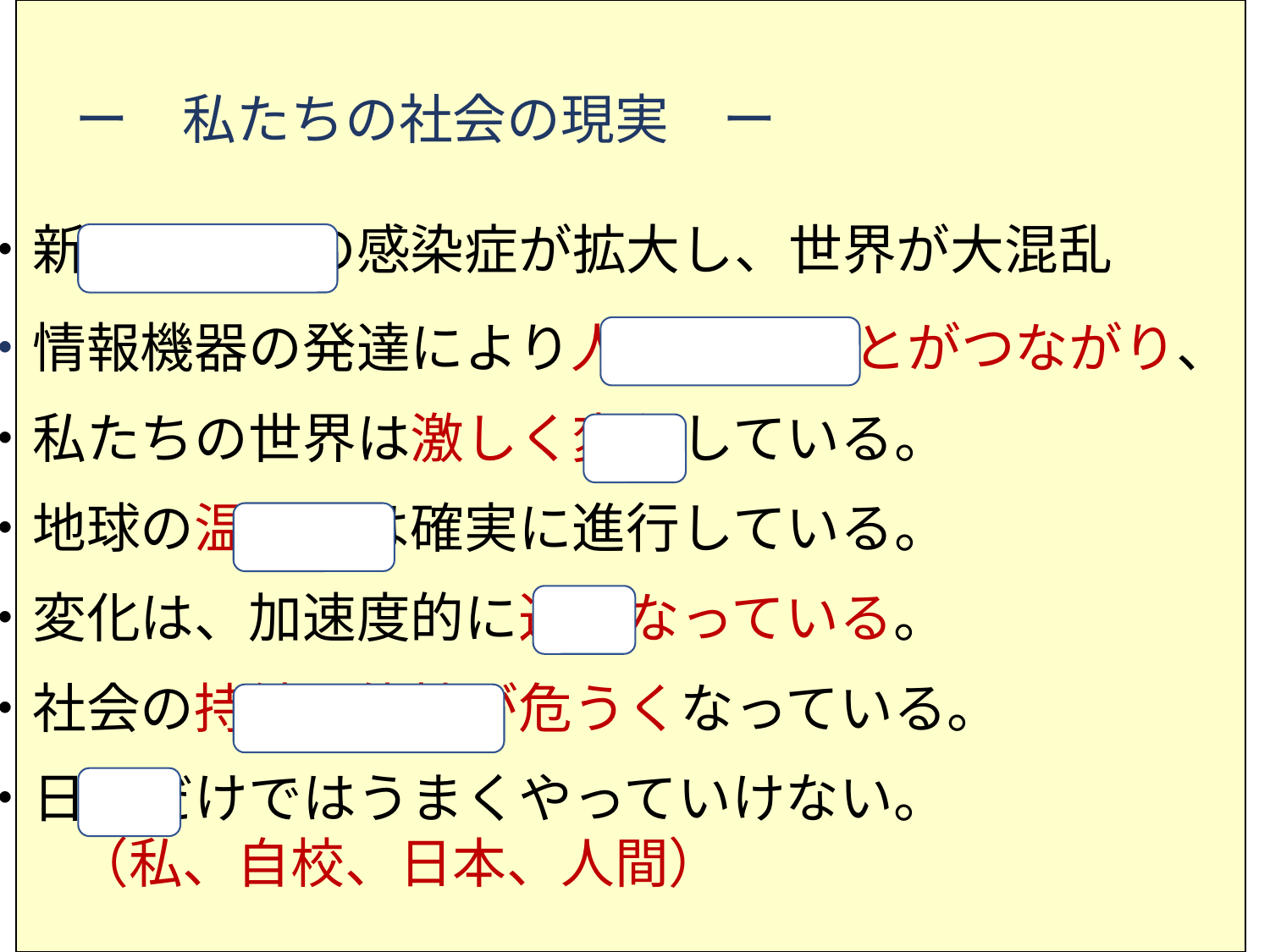

ー　私たちの社会の現実　ー

・新型コロナの感染症が拡大し、世界が大混乱

・情報機器の発達により人類とＡＩ とがつながり、

・私たちの世界は激しく変化している。

・地球の温暖化は確実に進行している。

・変化は、加速度的に速くなっている。

・社会の持続可能性が危うくなっている。

・日本だけではうまくやっていけない。
　　　（私、自校、日本、人間）